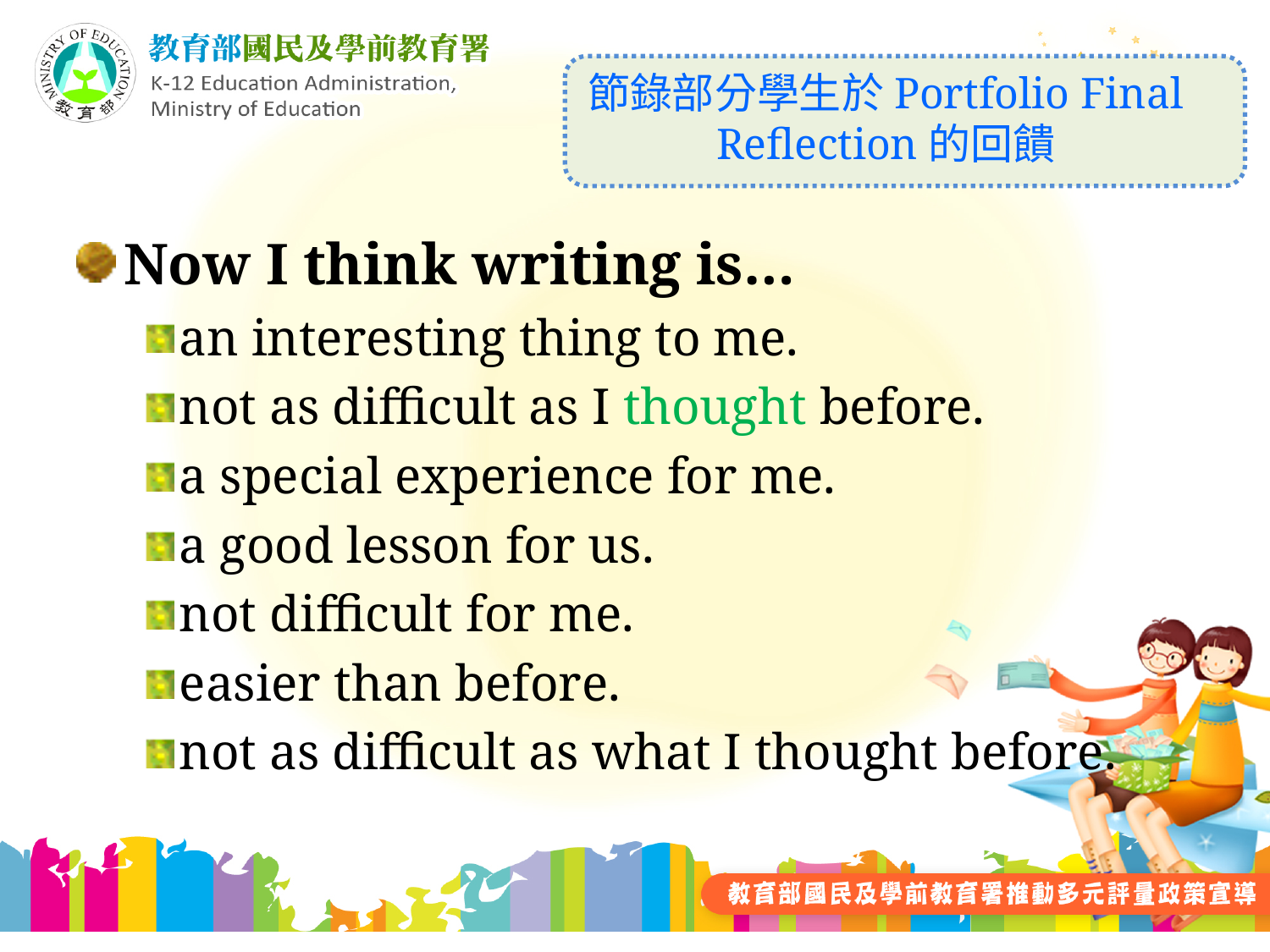

# 節錄部分學生於Portfolio Final Reflection的回饋
Now I think writing is…
an interesting thing to me.
not as difficult as I thought before.
a special experience for me.
a good lesson for us.
not difficult for me.
easier than before.
not as difficult as what I thought before.